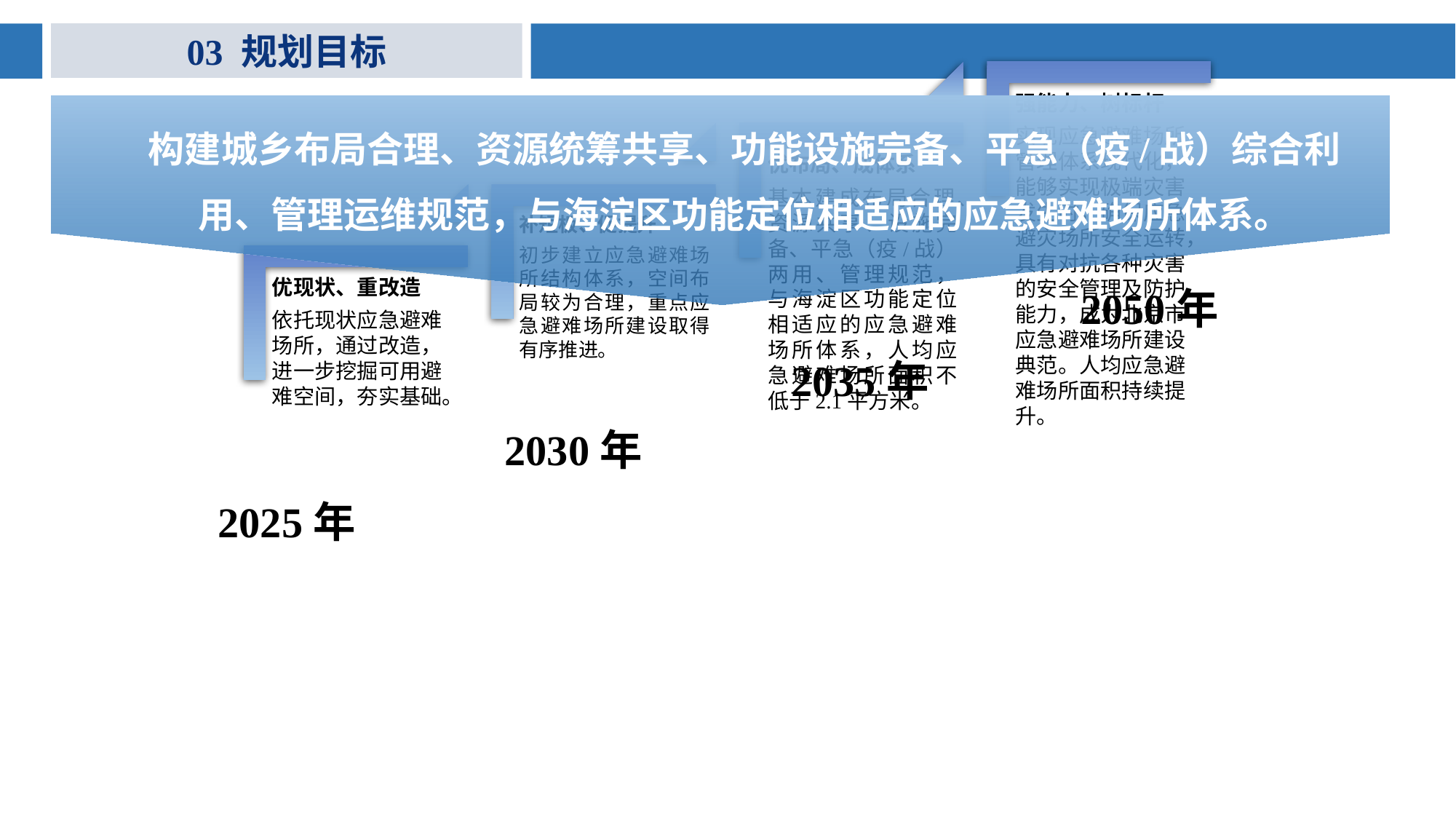

03 规划目标

构建城乡布局合理、资源统筹共享、功能设施完备、平急（疫/战）综合利用、管理运维规范，与海淀区功能定位相适应的应急避难场所体系。
2050年
2035年
优现状、重改造
依托现状应急避难场所，通过改造，进一步挖掘可用避难空间，夯实基础。
补短板、促提升
初步建立应急避难场所结构体系，空间布局较为合理，重点应急避难场所建设取得有序推进。
优布局、成体系
基本建成布局合理、资源共享、设施完备、平急（疫/战）两用、管理规范，与海淀区功能定位相适应的应急避难场所体系，人均应急避难场所面积不低于2.1平方米。
强能力、树标杆
实现应急避难场所管理体系现代化，能够实现极端灾害发生时，确保应急避灾场所安全运转，具有对抗各种灾害的安全管理及防护能力，成为北京市应急避难场所建设典范。人均应急避难场所面积持续提升。
2030年
2025年